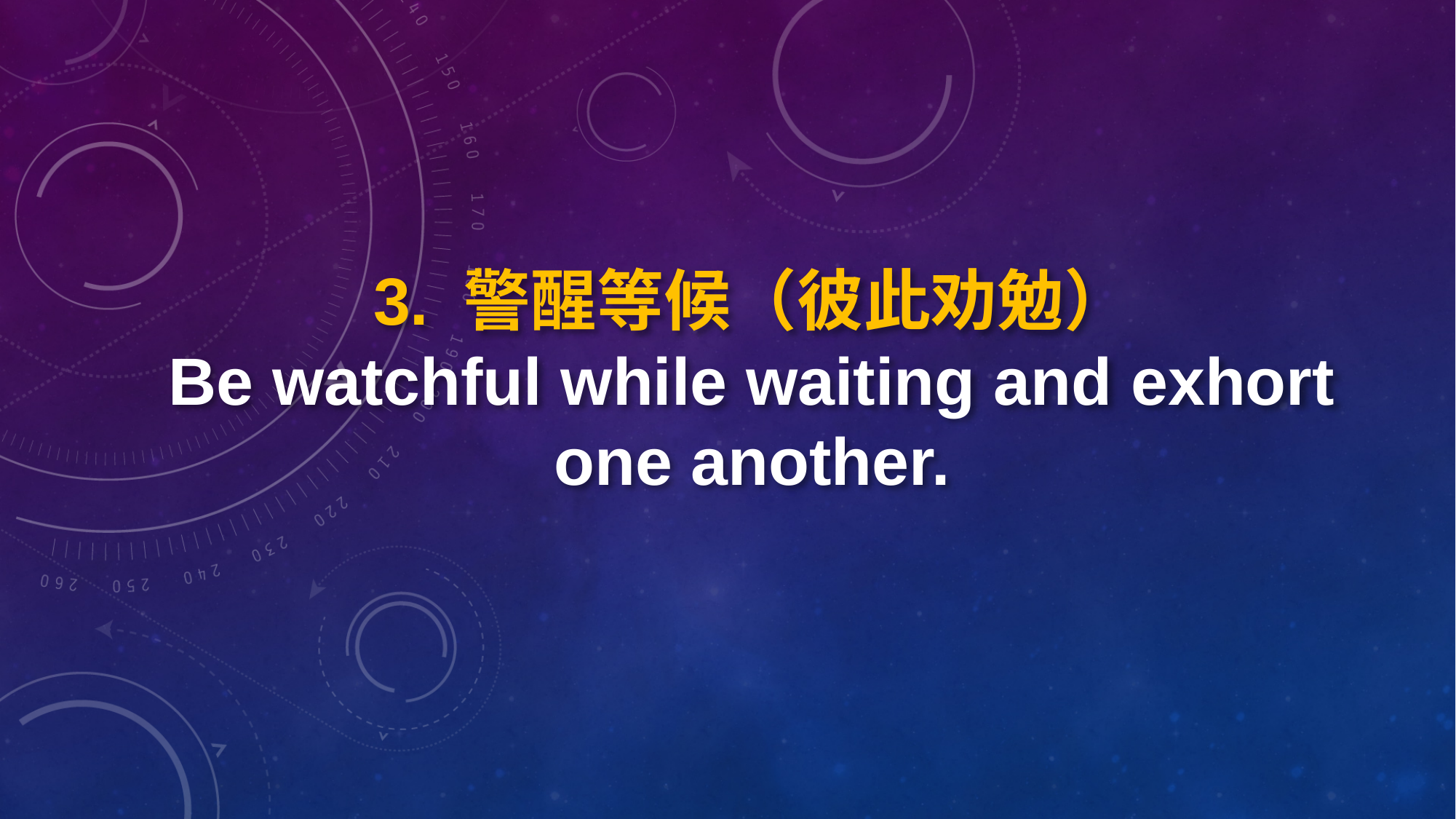

3. 警醒等候（彼此劝勉）
Be watchful while waiting and exhort one another.